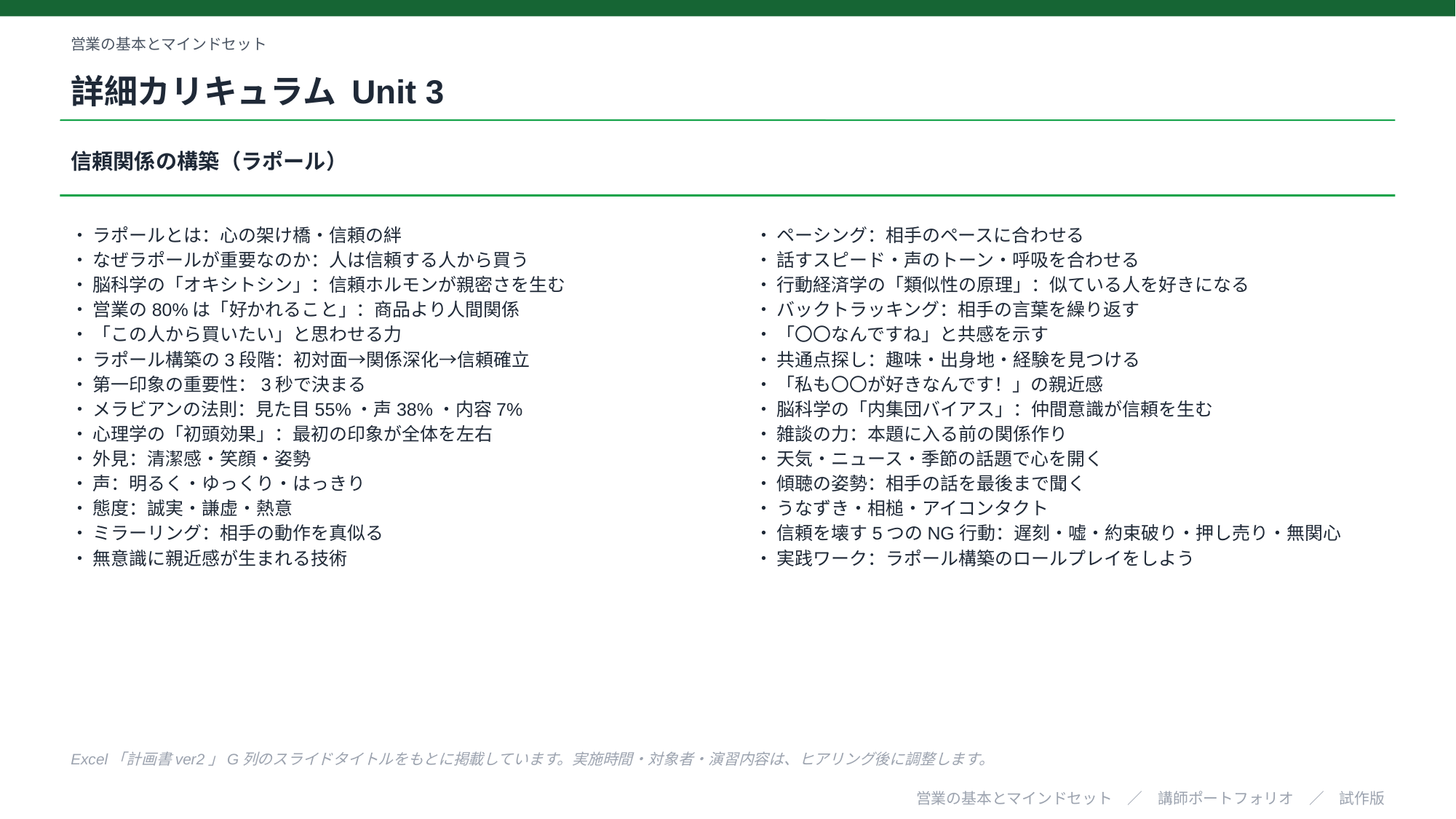

営業の基本とマインドセット
詳細カリキュラム Unit 3

信頼関係の構築（ラポール）

・ ラポールとは：心の架け橋・信頼の絆
・ なぜラポールが重要なのか：人は信頼する人から買う
・ 脳科学の「オキシトシン」：信頼ホルモンが親密さを生む
・ 営業の80%は「好かれること」：商品より人間関係
・ 「この人から買いたい」と思わせる力
・ ラポール構築の3段階：初対面→関係深化→信頼確立
・ 第一印象の重要性：3秒で決まる
・ メラビアンの法則：見た目55%・声38%・内容7%
・ 心理学の「初頭効果」：最初の印象が全体を左右
・ 外見：清潔感・笑顔・姿勢
・ 声：明るく・ゆっくり・はっきり
・ 態度：誠実・謙虚・熱意
・ ミラーリング：相手の動作を真似る
・ 無意識に親近感が生まれる技術
・ ペーシング：相手のペースに合わせる
・ 話すスピード・声のトーン・呼吸を合わせる
・ 行動経済学の「類似性の原理」：似ている人を好きになる
・ バックトラッキング：相手の言葉を繰り返す
・ 「〇〇なんですね」と共感を示す
・ 共通点探し：趣味・出身地・経験を見つける
・ 「私も〇〇が好きなんです！」の親近感
・ 脳科学の「内集団バイアス」：仲間意識が信頼を生む
・ 雑談の力：本題に入る前の関係作り
・ 天気・ニュース・季節の話題で心を開く
・ 傾聴の姿勢：相手の話を最後まで聞く
・ うなずき・相槌・アイコンタクト
・ 信頼を壊す5つのNG行動：遅刻・嘘・約束破り・押し売り・無関心
・ 実践ワーク：ラポール構築のロールプレイをしよう
Excel「計画書ver2」G列のスライドタイトルをもとに掲載しています。実施時間・対象者・演習内容は、ヒアリング後に調整します。
営業の基本とマインドセット　／　講師ポートフォリオ　／　試作版